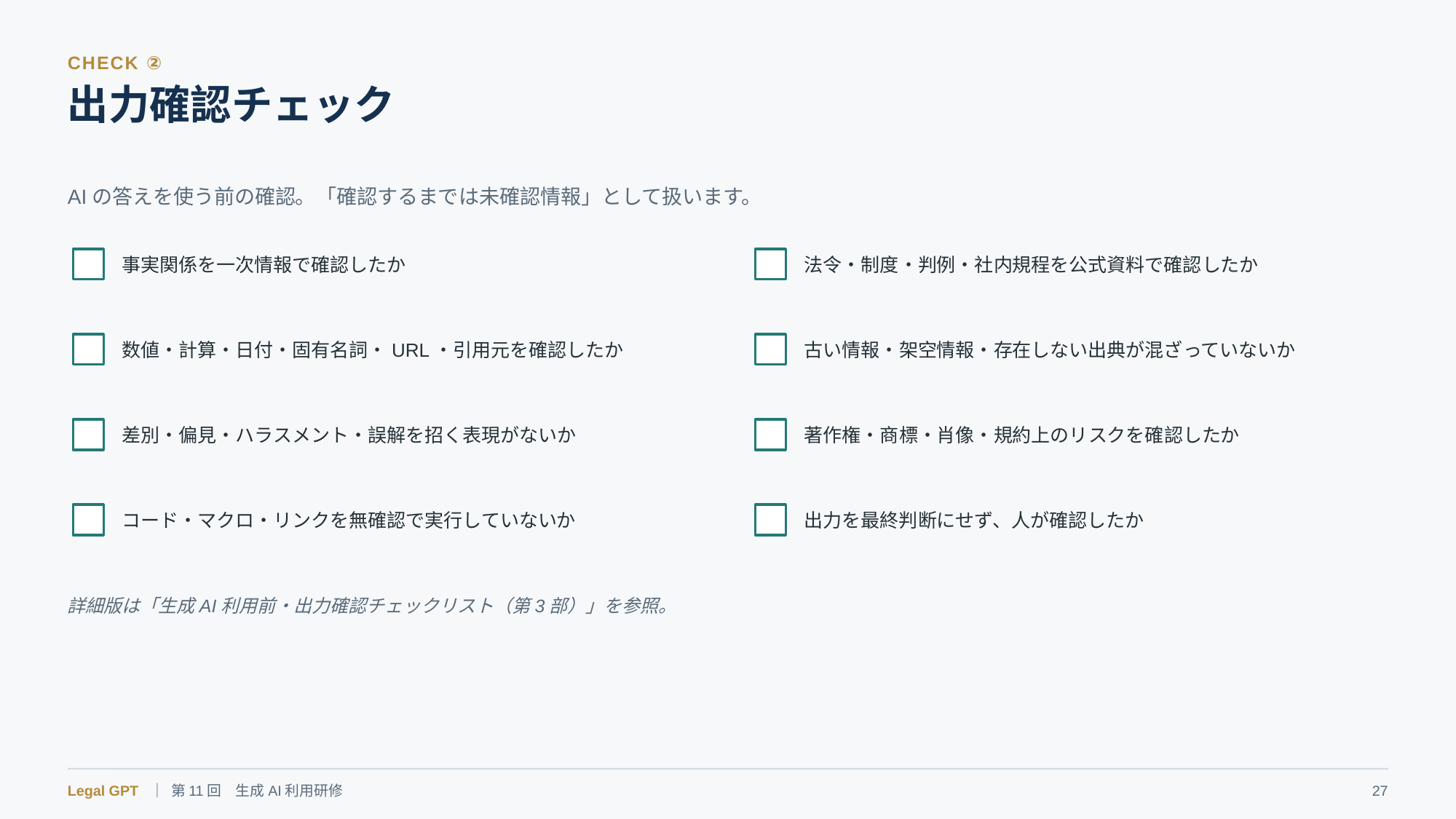

CHECK ②
出力確認チェック
AIの答えを使う前の確認。「確認するまでは未確認情報」として扱います。
事実関係を一次情報で確認したか
法令・制度・判例・社内規程を公式資料で確認したか

数値・計算・日付・固有名詞・URL・引用元を確認したか
古い情報・架空情報・存在しない出典が混ざっていないか

差別・偏見・ハラスメント・誤解を招く表現がないか
著作権・商標・肖像・規約上のリスクを確認したか

コード・マクロ・リンクを無確認で実行していないか
出力を最終判断にせず、人が確認したか

詳細版は「生成AI利用前・出力確認チェックリスト（第3部）」を参照。

Legal GPT  ｜  第11回　生成AI利用研修
27